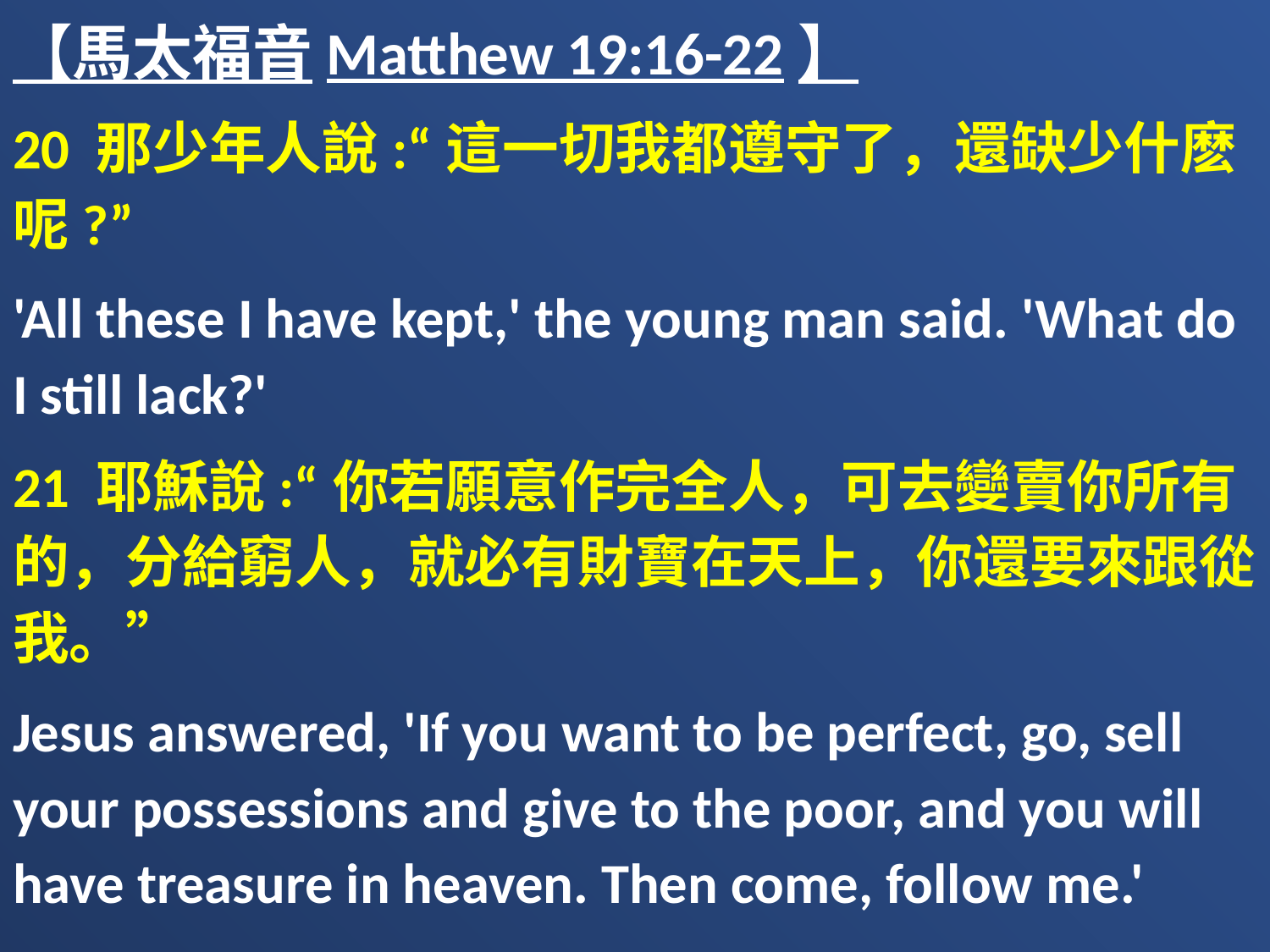

【馬太福音Matthew 19:16-22】
20 那少年人說:“這一切我都遵守了，還缺少什麽呢?”
'All these I have kept,' the young man said. 'What do I still lack?'
21 耶穌說:“你若願意作完全人，可去變賣你所有的，分給窮人，就必有財寶在天上，你還要來跟從我。”
Jesus answered, 'If you want to be perfect, go, sell your possessions and give to the poor, and you will have treasure in heaven. Then come, follow me.'